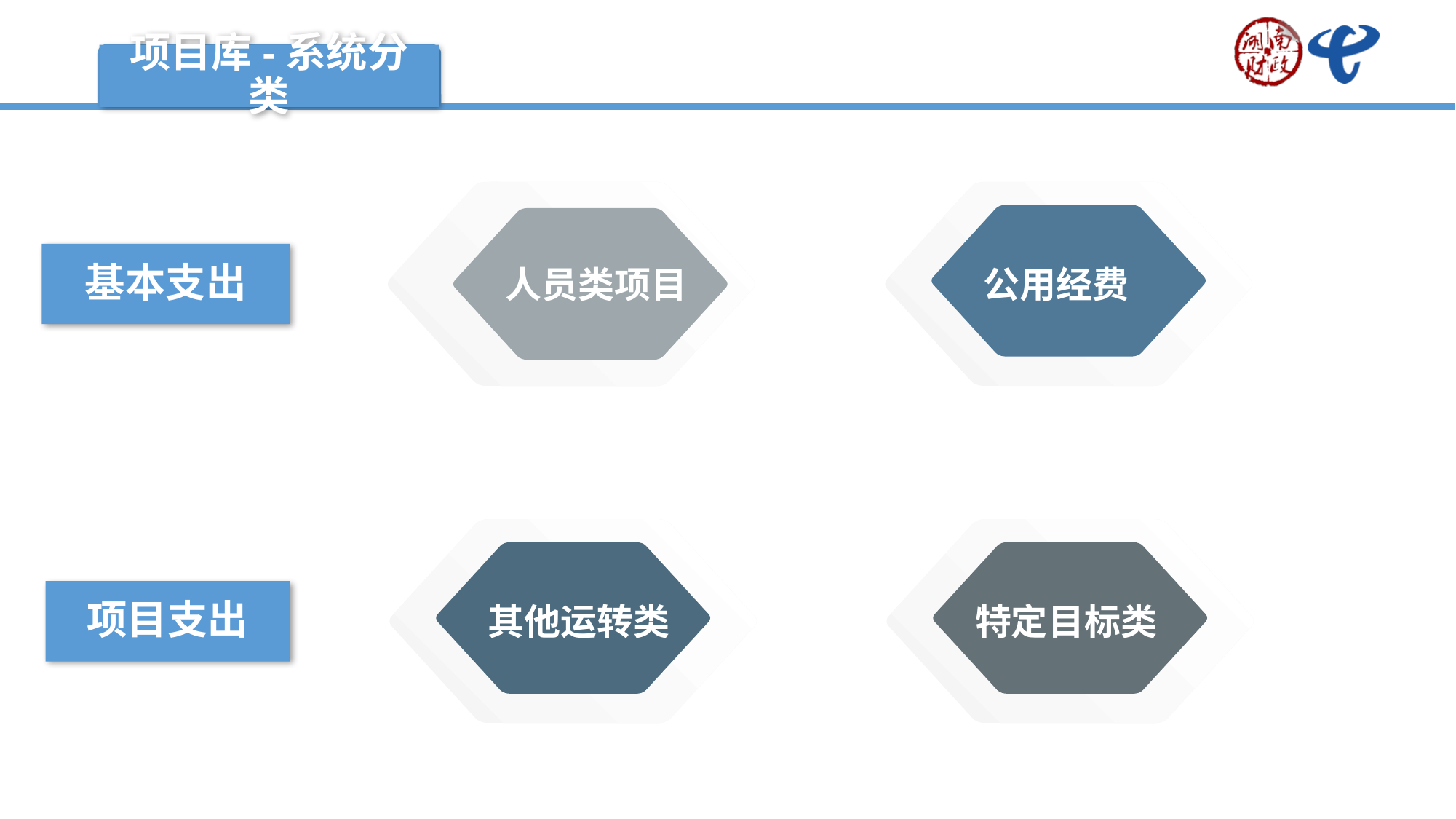

项目库-系统分类

人员类项目

人员类项目

公用经费

公用经费
基本支出

其他运转类

特定目标类
项目支出